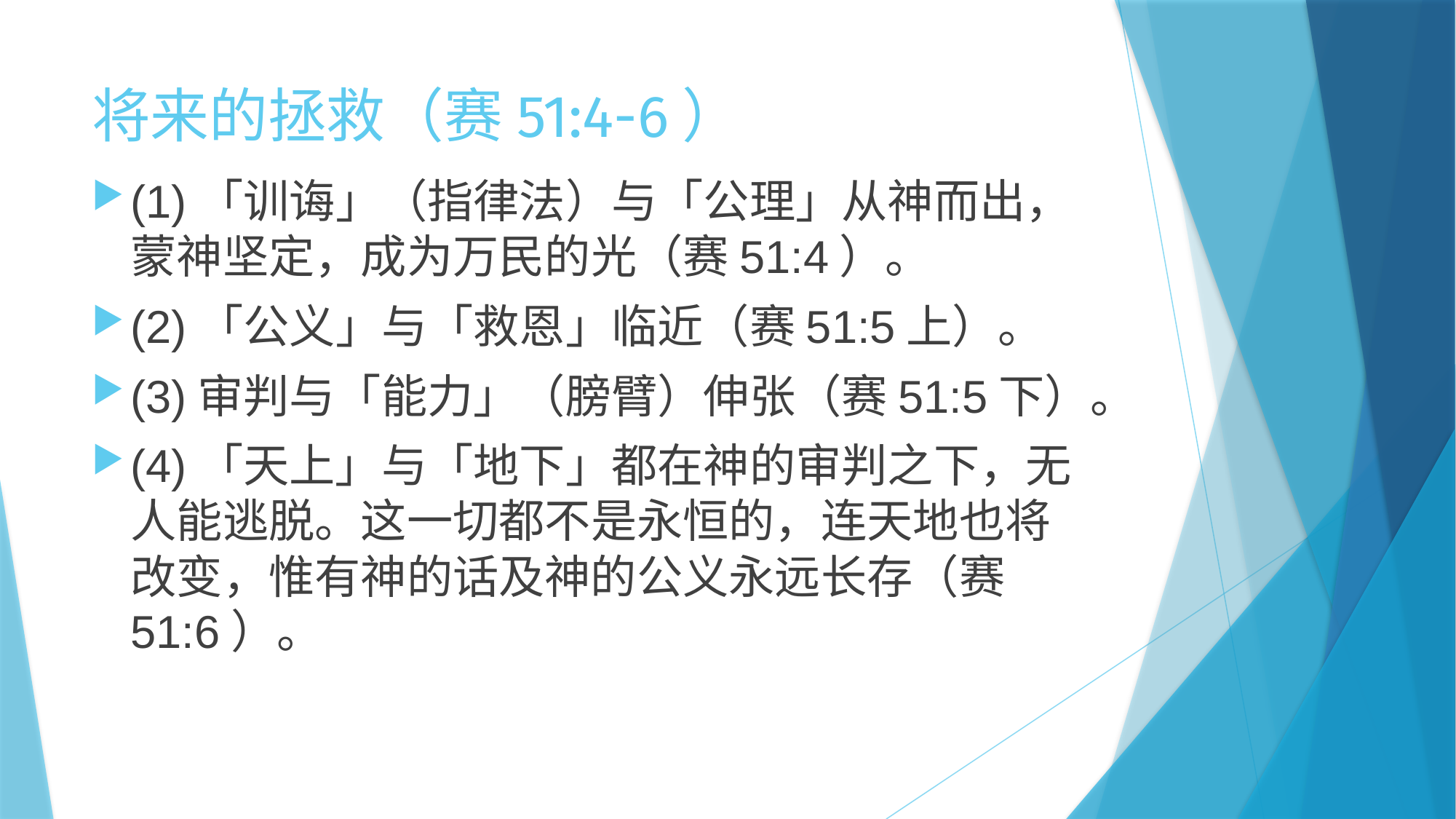

# 将来的拯救（赛51:4-6）
(1)「训诲」（指律法）与「公理」从神而出，蒙神坚定，成为万民的光（赛51:4）。
(2)「公义」与「救恩」临近（赛51:5上）。
(3)审判与「能力」（膀臂）伸张（赛51:5下）。
(4)「天上」与「地下」都在神的审判之下，无人能逃脱。这一切都不是永恒的，连天地也将改变，惟有神的话及神的公义永远长存（赛51:6）。